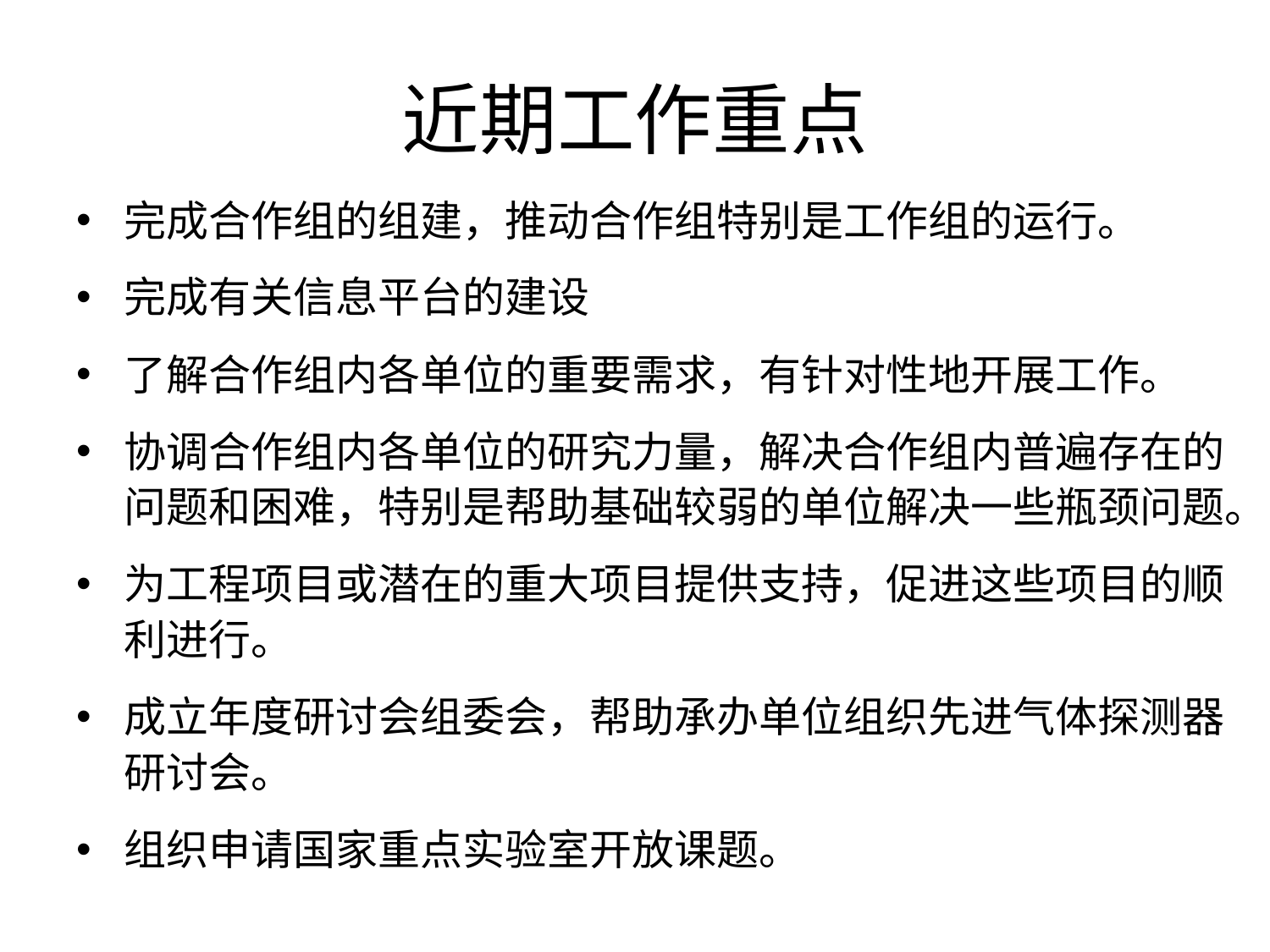

# 近期工作重点
完成合作组的组建，推动合作组特别是工作组的运行。
完成有关信息平台的建设
了解合作组内各单位的重要需求，有针对性地开展工作。
协调合作组内各单位的研究力量，解决合作组内普遍存在的问题和困难，特别是帮助基础较弱的单位解决一些瓶颈问题。
为工程项目或潜在的重大项目提供支持，促进这些项目的顺利进行。
成立年度研讨会组委会，帮助承办单位组织先进气体探测器研讨会。
组织申请国家重点实验室开放课题。
12